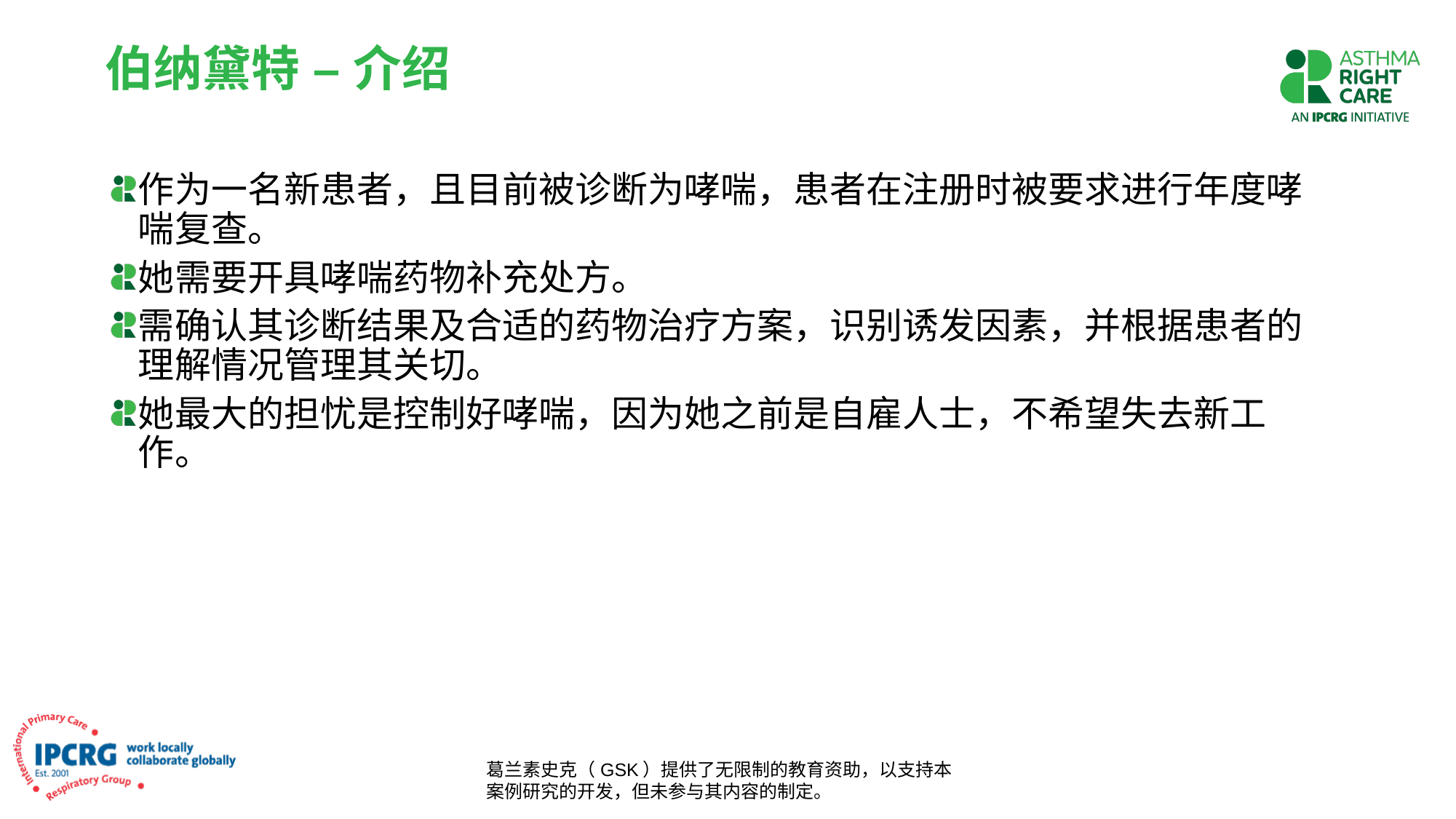

# 伯纳黛特 – 介绍
作为一名新患者，且目前被诊断为哮喘，患者在注册时被要求进行年度哮喘复查。
她需要开具哮喘药物补充处方。
需确认其诊断结果及合适的药物治疗方案，识别诱发因素，并根据患者的理解情况管理其关切。
她最大的担忧是控制好哮喘，因为她之前是自雇人士，不希望失去新工作。